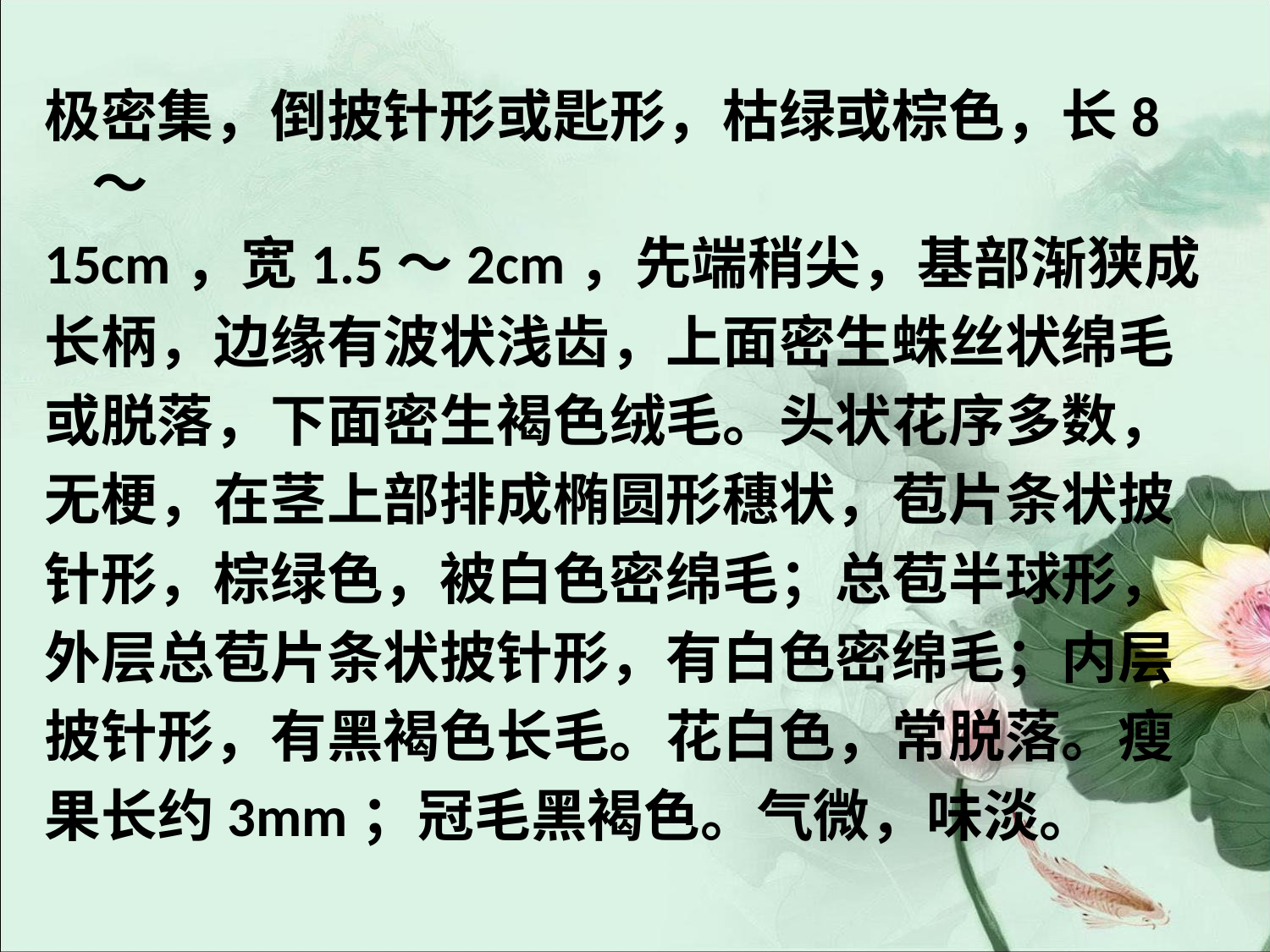

#
极密集，倒披针形或匙形，枯绿或棕色，长8～
15cm，宽1.5～2cm，先端稍尖，基部渐狭成
长柄，边缘有波状浅齿，上面密生蛛丝状绵毛
或脱落，下面密生褐色绒毛。头状花序多数，
无梗，在茎上部排成椭圆形穗状，苞片条状披
针形，棕绿色，被白色密绵毛；总苞半球形，
外层总苞片条状披针形，有白色密绵毛；内层
披针形，有黑褐色长毛。花白色，常脱落。瘦
果长约3mm；冠毛黑褐色。气微，味淡。